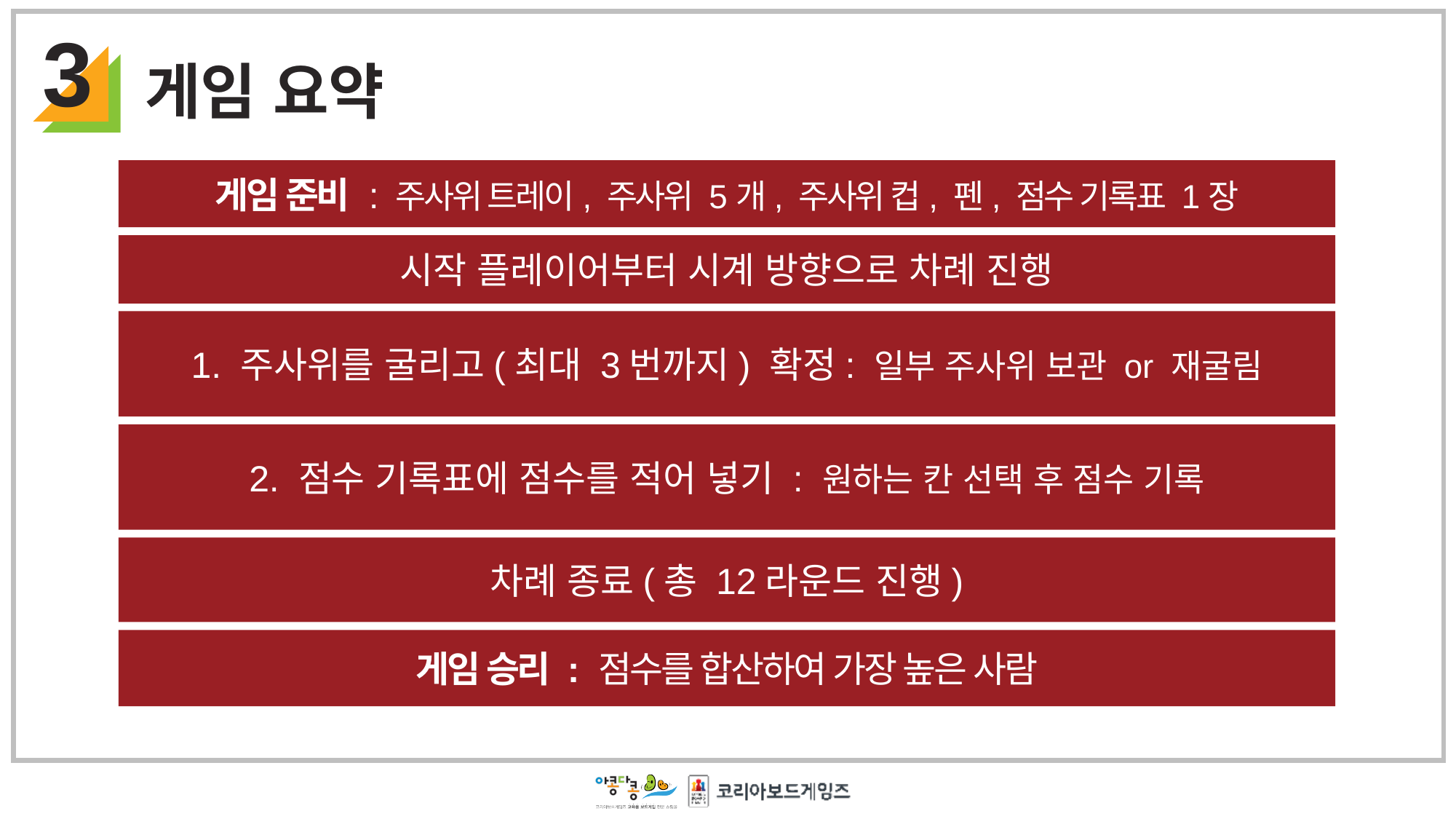

3
게임 요약
게임 준비 : 주사위 트레이, 주사위 5개, 주사위 컵, 펜, 점수 기록표 1장
시작 플레이어부터 시계 방향으로 차례 진행
1. 주사위를 굴리고(최대 3번까지) 확정: 일부 주사위 보관 or 재굴림
2. 점수 기록표에 점수를 적어 넣기 : 원하는 칸 선택 후 점수 기록
차례 종료(총 12라운드 진행)
게임 승리 : 점수를 합산하여 가장 높은 사람